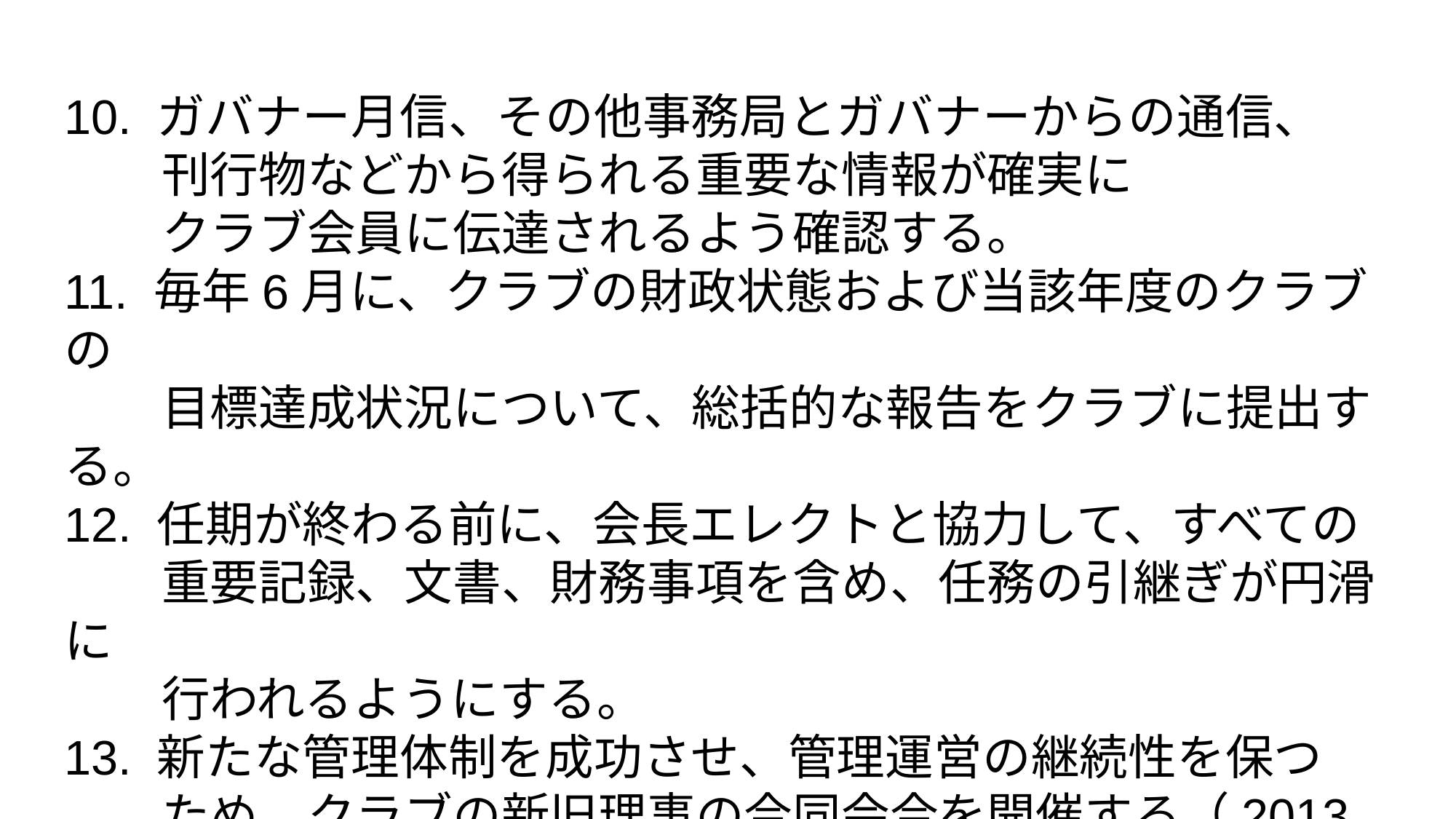

10. ガバナー月信、その他事務局とガバナーからの通信、
　　刊行物などから得られる重要な情報が確実に
　　クラブ会員に伝達されるよう確認する。
11. 毎年6月に、クラブの財政状態および当該年度のクラブの
　　目標達成状況について、総括的な報告をクラブに提出する。
12. 任期が終わる前に、会長エレクトと協力して、すべての
　　重要記録、文書、財務事項を含め、任務の引継ぎが円滑に
　　行われるようにする。
13. 新たな管理体制を成功させ、管理運営の継続性を保つ
　　ため、クラブの新旧理事の合同会合を開催する（2013年
　　10月理事会会合、決定31号）。